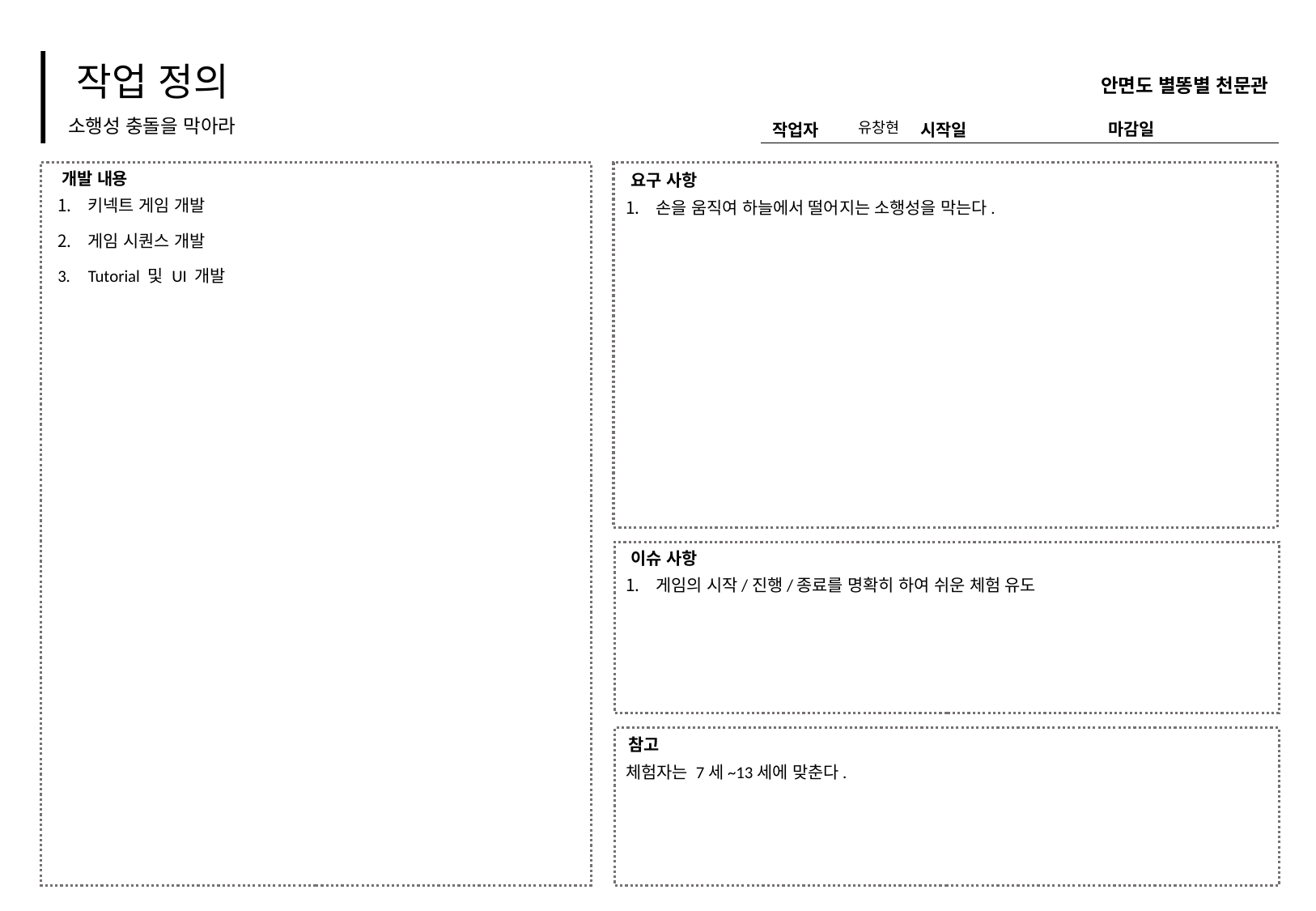

안면도 별똥별 천문관
소행성 충돌을 막아라
유창현

키넥트 게임 개발
게임 시퀀스 개발
Tutorial 및 UI 개발
손을 움직여 하늘에서 떨어지는 소행성을 막는다.
게임의 시작/진행/종료를 명확히 하여 쉬운 체험 유도
체험자는 7세~13세에 맞춘다.